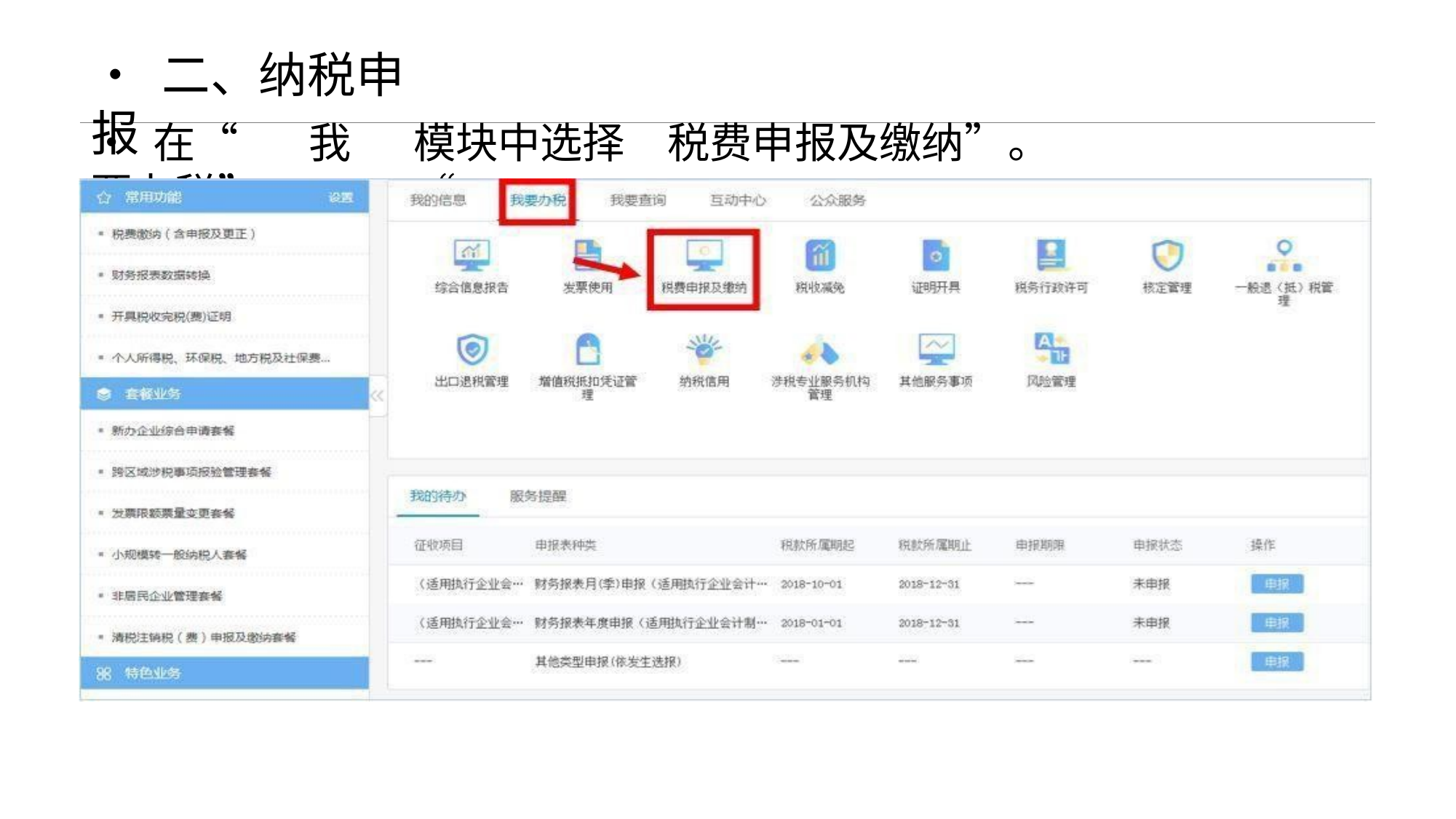

# • 二、纳税申报
• 在“	我要办税”
模块中选择“
税费申报及缴纳”	。